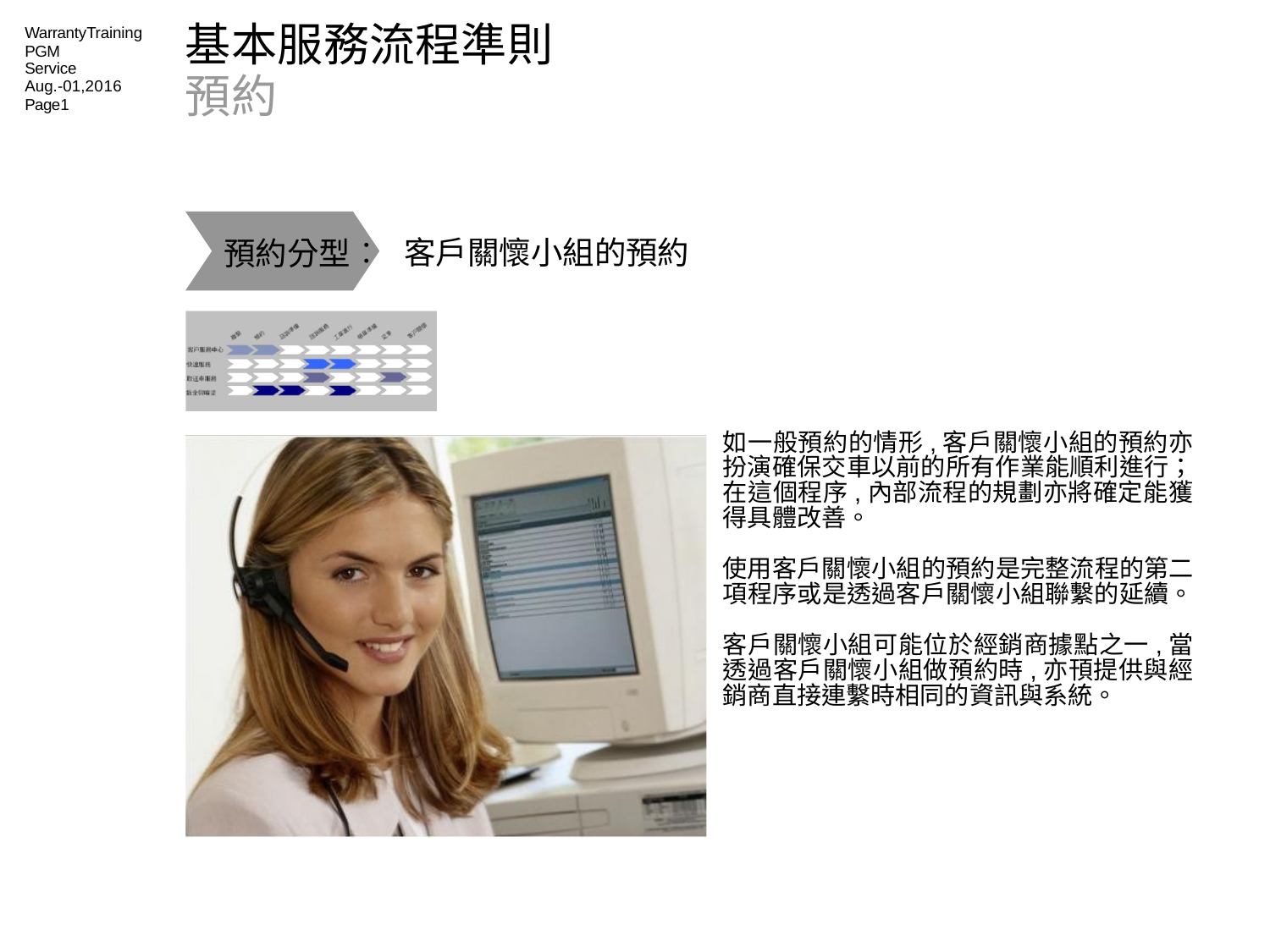

# 基本服務流程準則預約
WarrantyTrainingPGM
Service
Aug.-01,2016
Page1

客戶關懷小組的預約
預約分型︰

如一般預約的情形,客戶關懷小組的預約亦扮演確保交車以前的所有作業能順利進行；在這個程序,內部流程的規劃亦將確定能獲得具體改善。

使用客戶關懷小組的預約是完整流程的第二項程序或是透過客戶關懷小組聯繫的延續。

客戶關懷小組可能位於經銷商據點之一,當透過客戶關懷小組做預約時,亦頇提供與經銷商直接連繫時相同的資訊與系統。